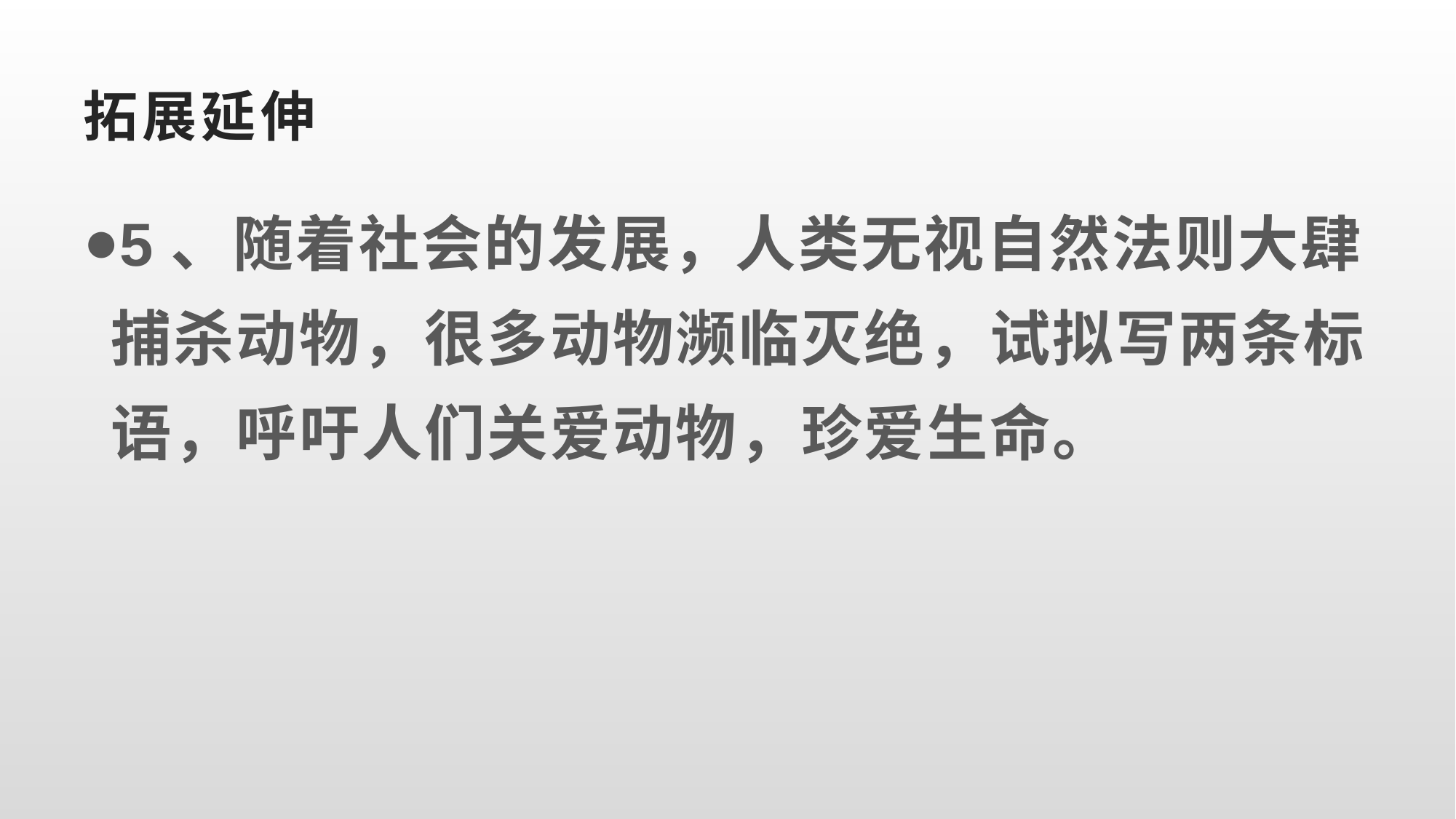

# 拓展延伸
5、随着社会的发展，人类无视自然法则大肆捕杀动物，很多动物濒临灭绝，试拟写两条标语，呼吁人们关爱动物，珍爱生命。